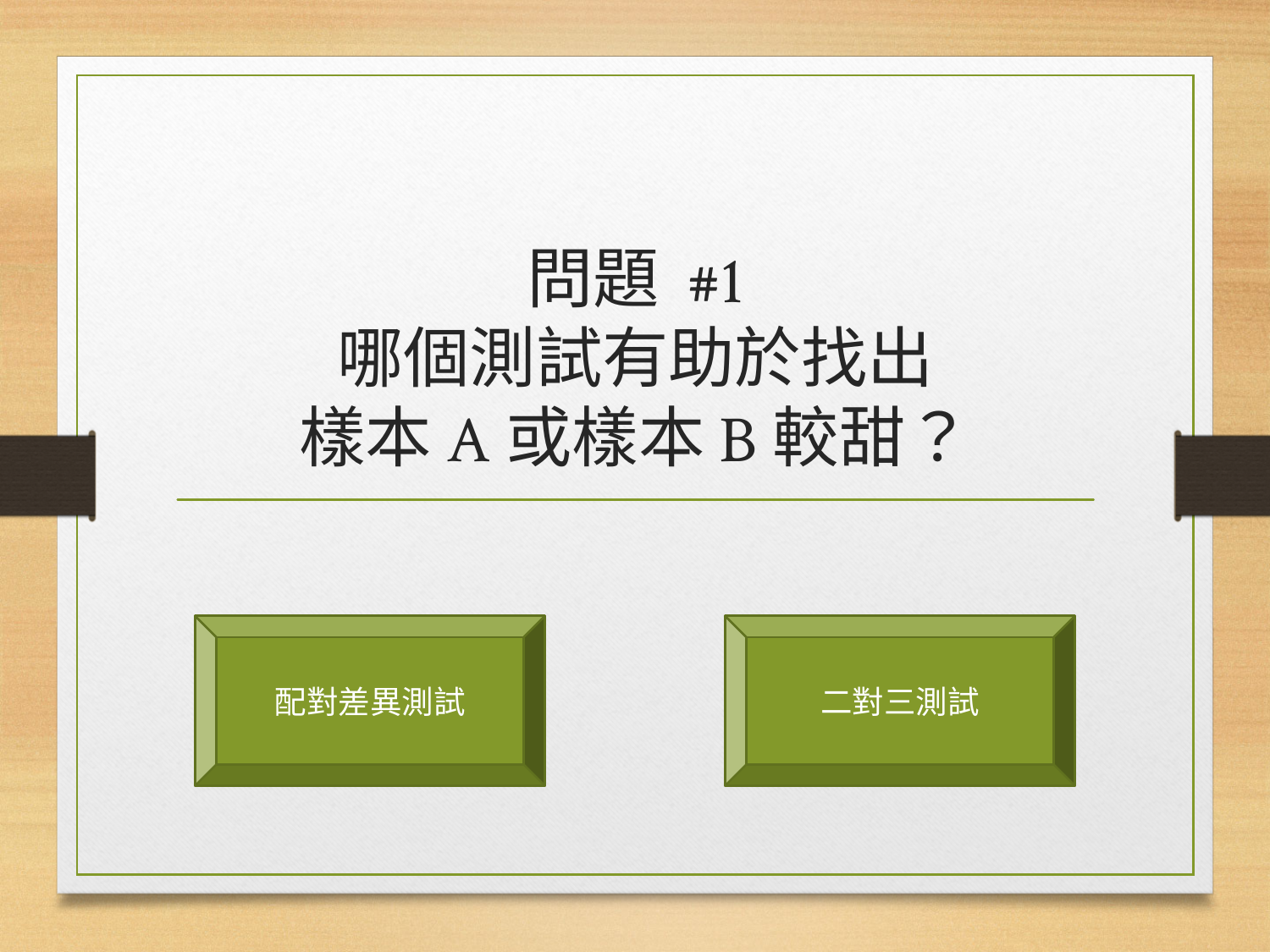

# 問題 #1 哪個測試有助於找出 樣本A或樣本B較甜？
配對差異測試
二對三測試